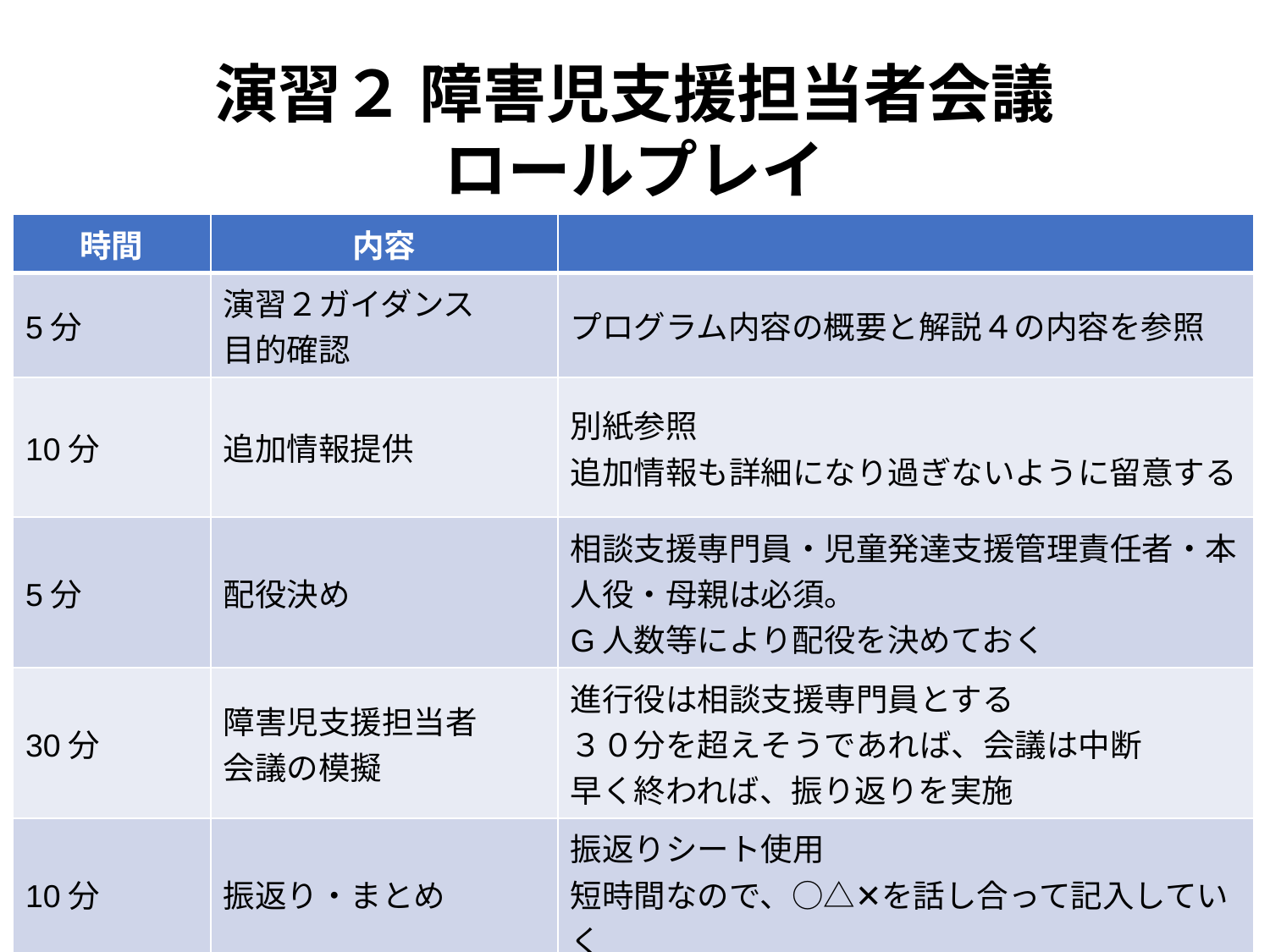

演習２ 障害児支援担当者会議
ロールプレイ
| 時間 | 内容 |  |
| --- | --- | --- |
| 5分 | 演習２ガイダンス 目的確認 | プログラム内容の概要と解説４の内容を参照 |
| 10分 | 追加情報提供 | 別紙参照 追加情報も詳細になり過ぎないように留意する |
| 5分 | 配役決め | 相談支援専門員・児童発達支援管理責任者・本人役・母親は必須。 G人数等により配役を決めておく |
| 30分 | 障害児支援担当者 会議の模擬 | 進行役は相談支援専門員とする ３０分を超えそうであれば、会議は中断 早く終われば、振り返りを実施 |
| 10分 | 振返り・まとめ | 振返りシート使用 短時間なので、○△✕を話し合って記入していく |